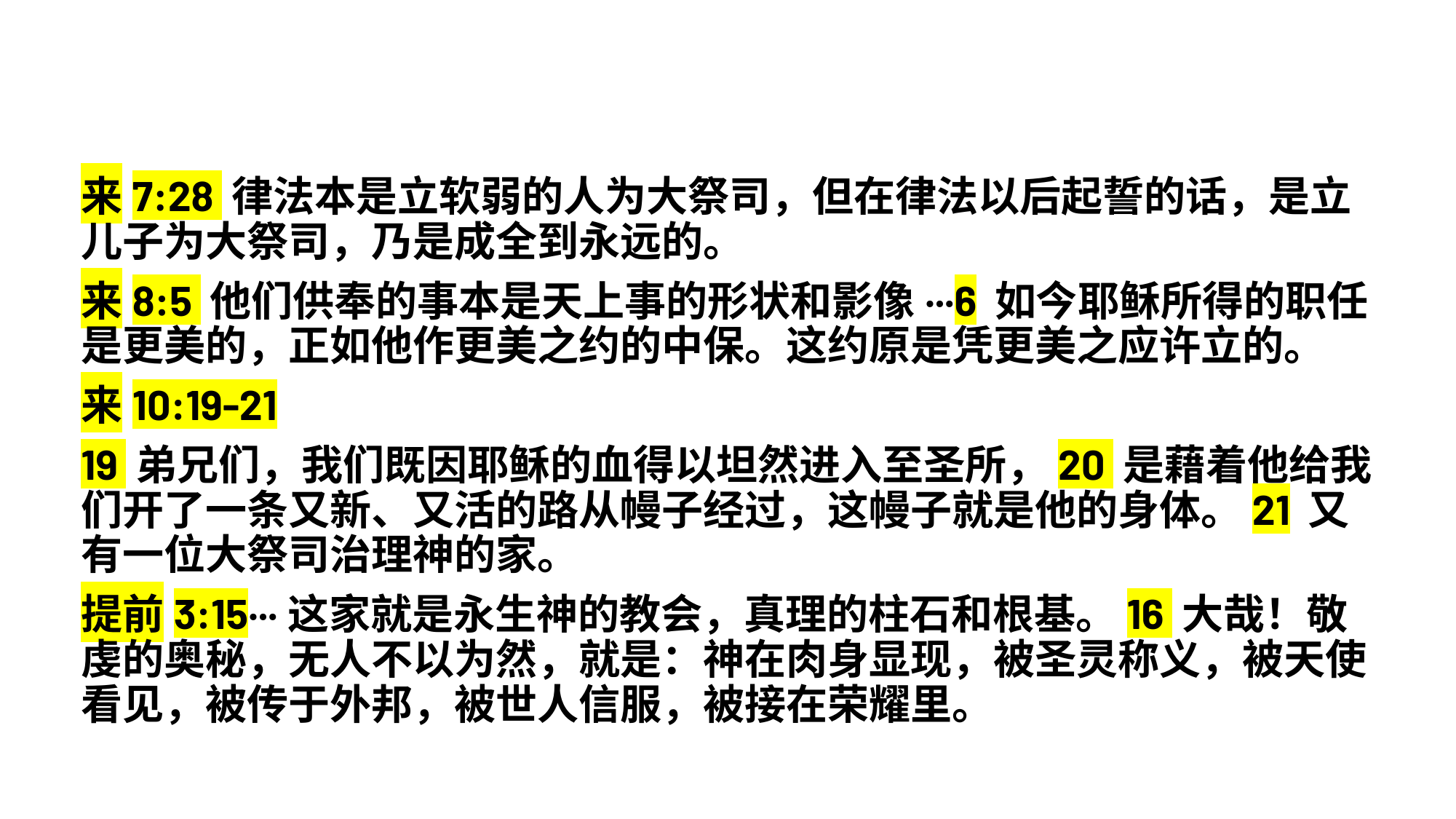

来7:28 律法本是立软弱的人为大祭司，但在律法以后起誓的话，是立儿子为大祭司，乃是成全到永远的。
来8:5 他们供奉的事本是天上事的形状和影像···6 如今耶稣所得的职任是更美的，正如他作更美之约的中保。这约原是凭更美之应许立的。
来10:19-21
19 弟兄们，我们既因耶稣的血得以坦然进入至圣所，20 是藉着他给我们开了一条又新、又活的路从幔子经过，这幔子就是他的身体。21 又有一位大祭司治理神的家。
提前3:15···这家就是永生神的教会，真理的柱石和根基。16 大哉！敬虔的奥秘，无人不以为然，就是：神在肉身显现，被圣灵称义，被天使看见，被传于外邦，被世人信服，被接在荣耀里。